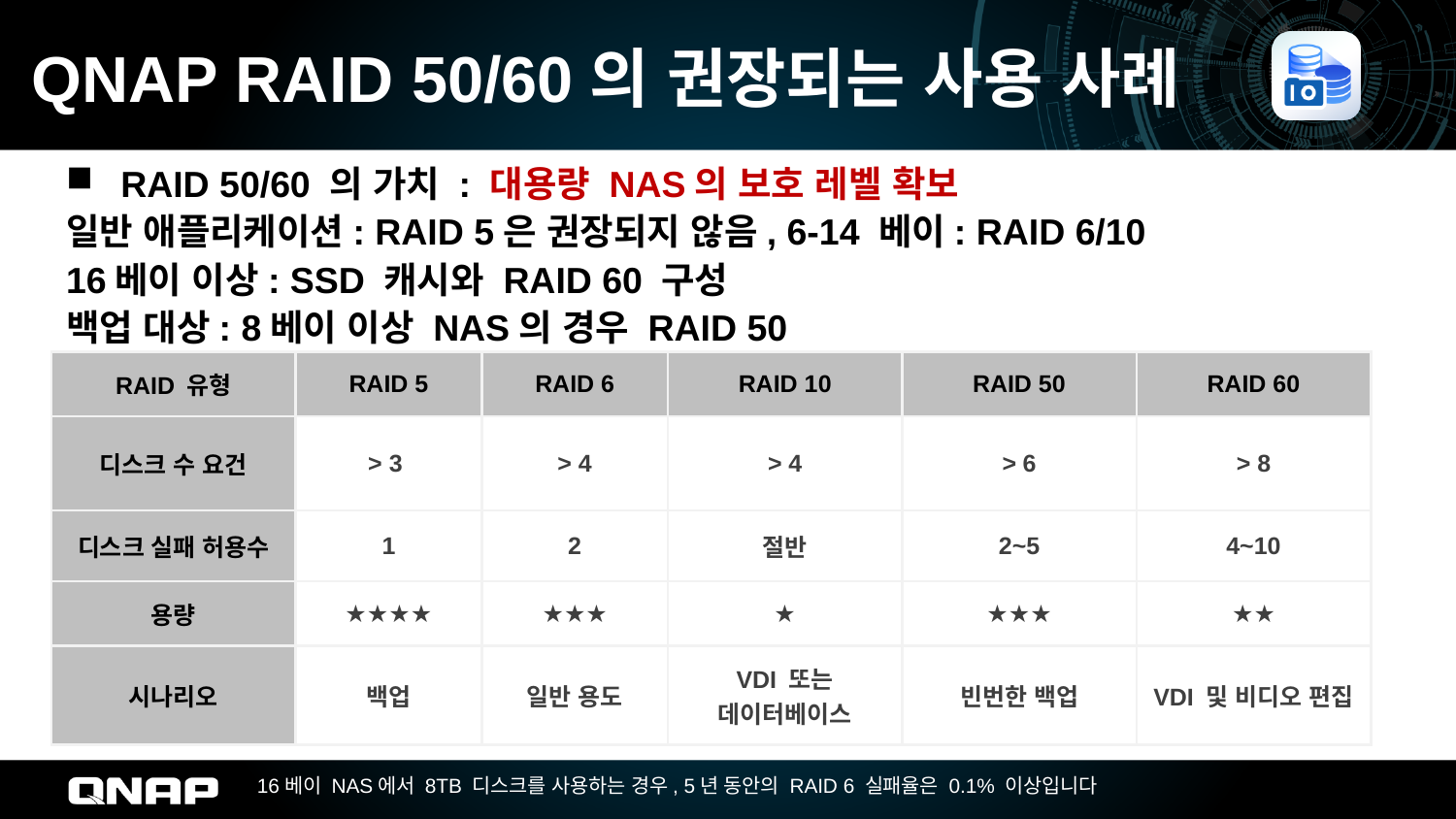

# QNAP RAID 50/60의 권장되는 사용 사례
RAID 50/60 의 가치 : 대용량 NAS의 보호 레벨 확보
일반 애플리케이션: RAID 5은 권장되지 않음, 6-14 베이: RAID 6/10
16베이 이상: SSD 캐시와 RAID 60 구성
백업 대상: 8베이 이상 NAS의 경우 RAID 50
| RAID 유형 | RAID 5 | RAID 6 | RAID 10 | RAID 50 | RAID 60 |
| --- | --- | --- | --- | --- | --- |
| 디스크 수 요건 | > 3 | > 4 | > 4 | > 6 | > 8 |
| 디스크 실패 허용수 | 1 | 2 | 절반 | 2~5 | 4~10 |
| 용량 | ★★★★ | ★★★ | ★ | ★★★ | ★★ |
| 시나리오 | 백업 | 일반 용도 | VDI 또는 데이터베이스 | 빈번한 백업 | VDI 및 비디오 편집 |
16베이 NAS에서 8TB 디스크를 사용하는 경우, 5년 동안의 RAID 6 실패율은 0.1% 이상입니다